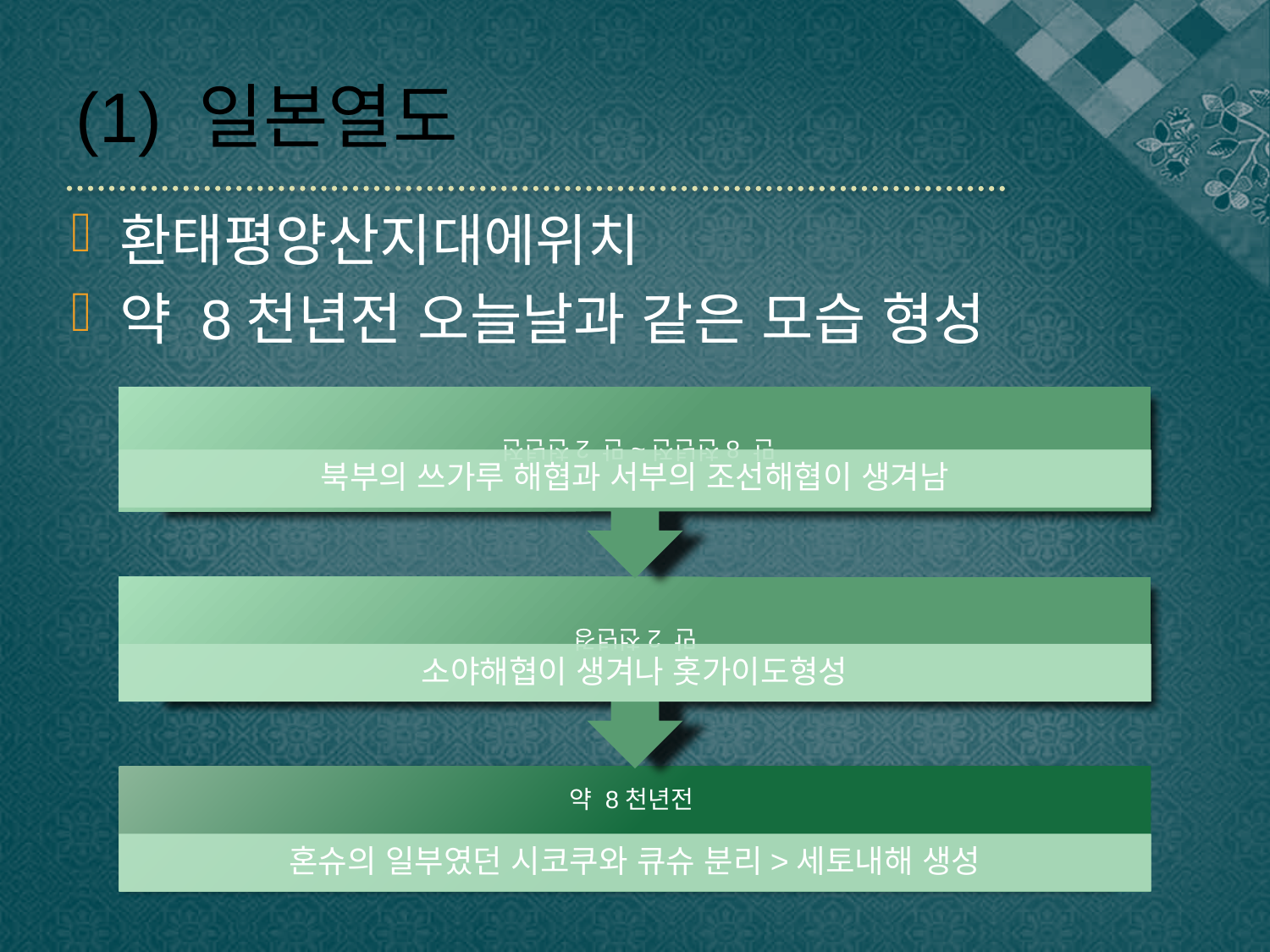

# (1) 일본열도
환태평양산지대에위치
약 8천년전 오늘날과 같은 모습 형성

약 8천년전
혼슈의 일부였던 시코쿠와 큐슈 분리>세토내해 생성
만 2천년경
소야해협이 생겨나 홋가이도형성
만 8천년전~만 2천년전
북부의 쓰가루 해협과 서부의 조선해협이 생겨남